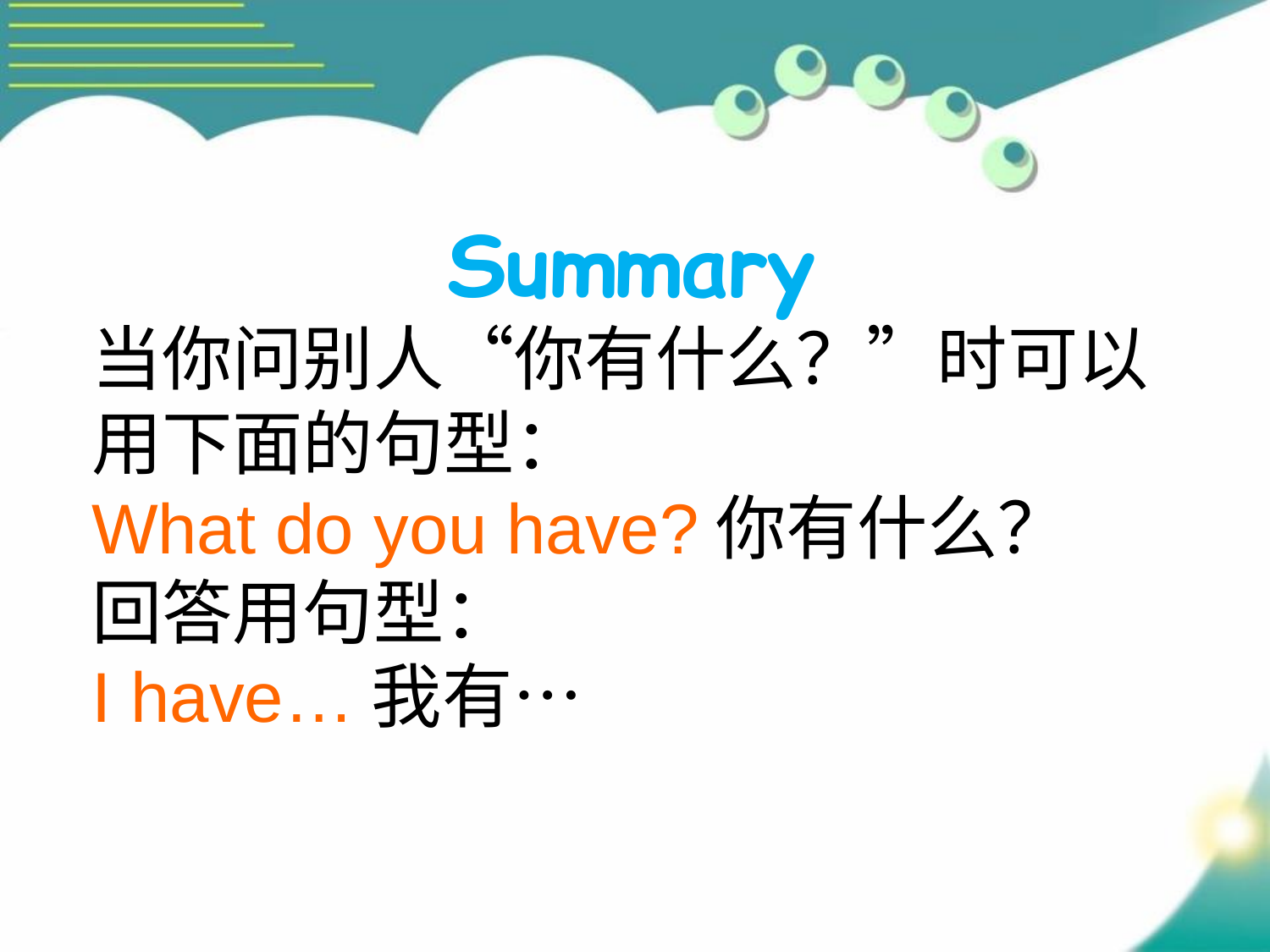

Summary
当你问别人“你有什么？”时可以用下面的句型：
What do you have?你有什么？
回答用句型：
I have…我有…